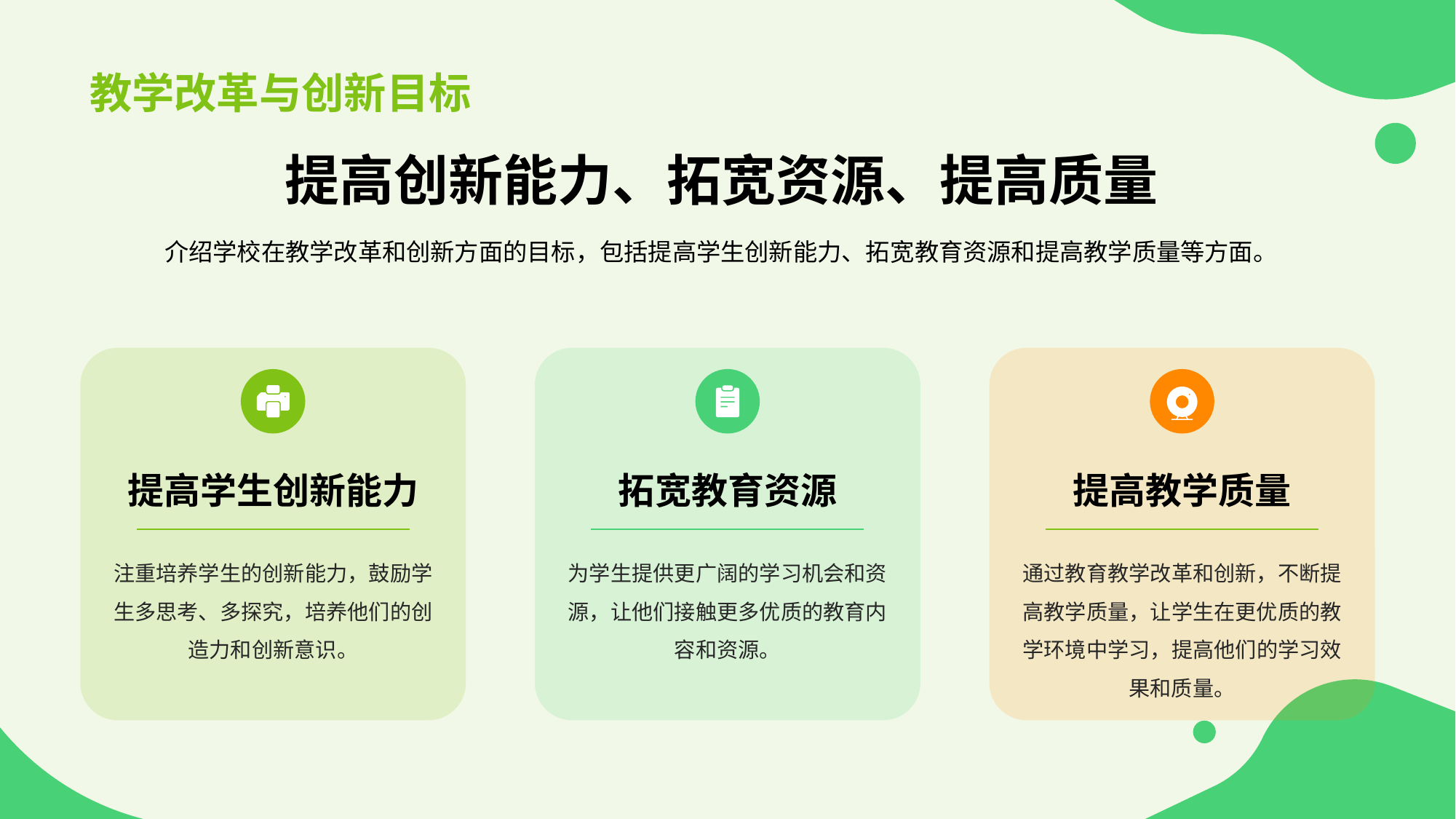

# 教学改革与创新目标
提高创新能力、拓宽资源、提高质量
介绍学校在教学改革和创新方面的目标，包括提高学生创新能力、拓宽教育资源和提高教学质量等方面。

提高学生创新能力
注重培养学生的创新能力，鼓励学生多思考、多探究，培养他们的创造力和创新意识。

拓宽教育资源
为学生提供更广阔的学习机会和资源，让他们接触更多优质的教育内容和资源。

提高教学质量
通过教育教学改革和创新，不断提高教学质量，让学生在更优质的教学环境中学习，提高他们的学习效果和质量。